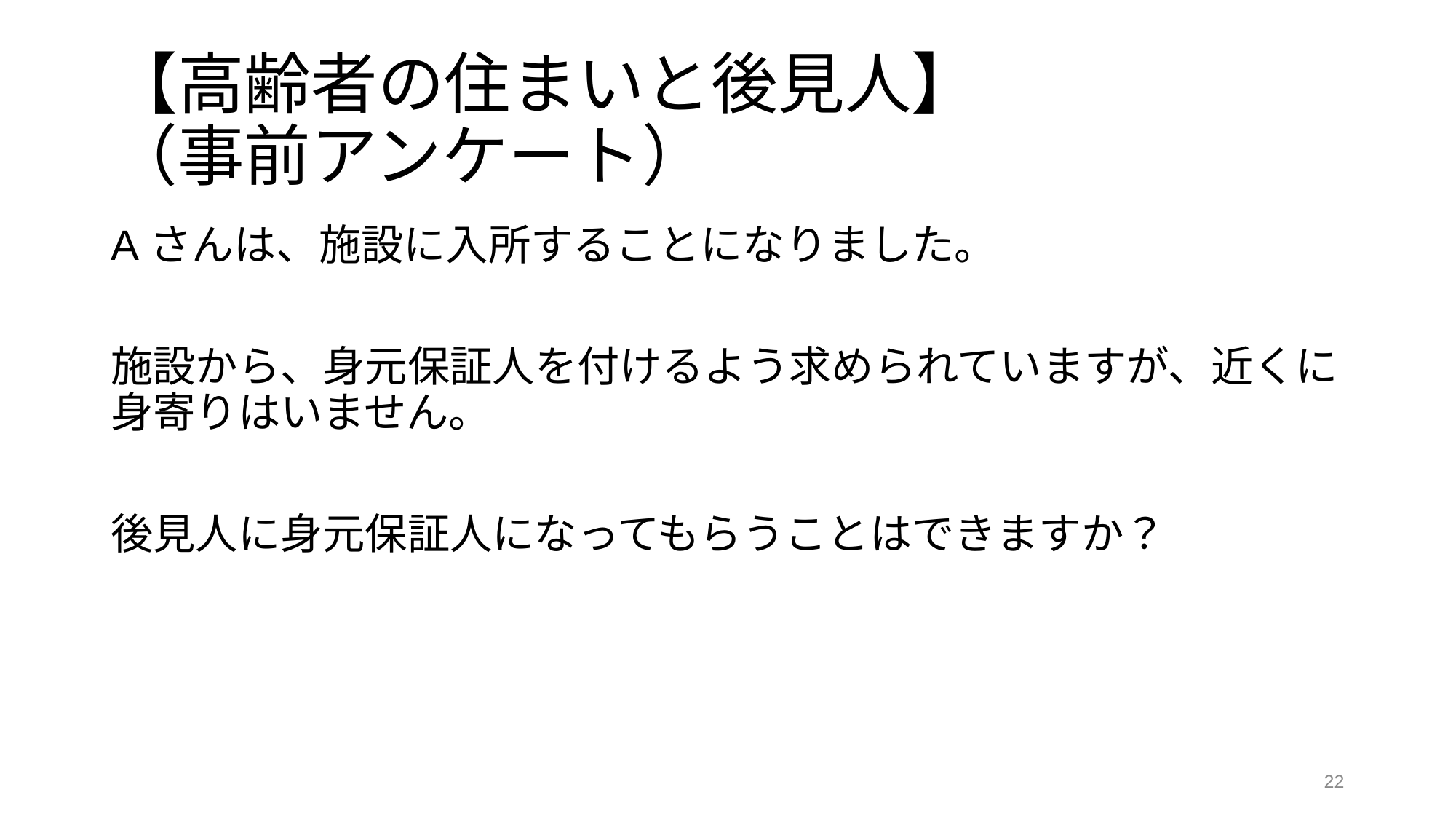

# 【高齢者の住まいと後見人】 （事前アンケート）
Aさんは、施設に入所することになりました。

施設から、身元保証人を付けるよう求められていますが、近くに身寄りはいません。

後見人に身元保証人になってもらうことはできますか？

22